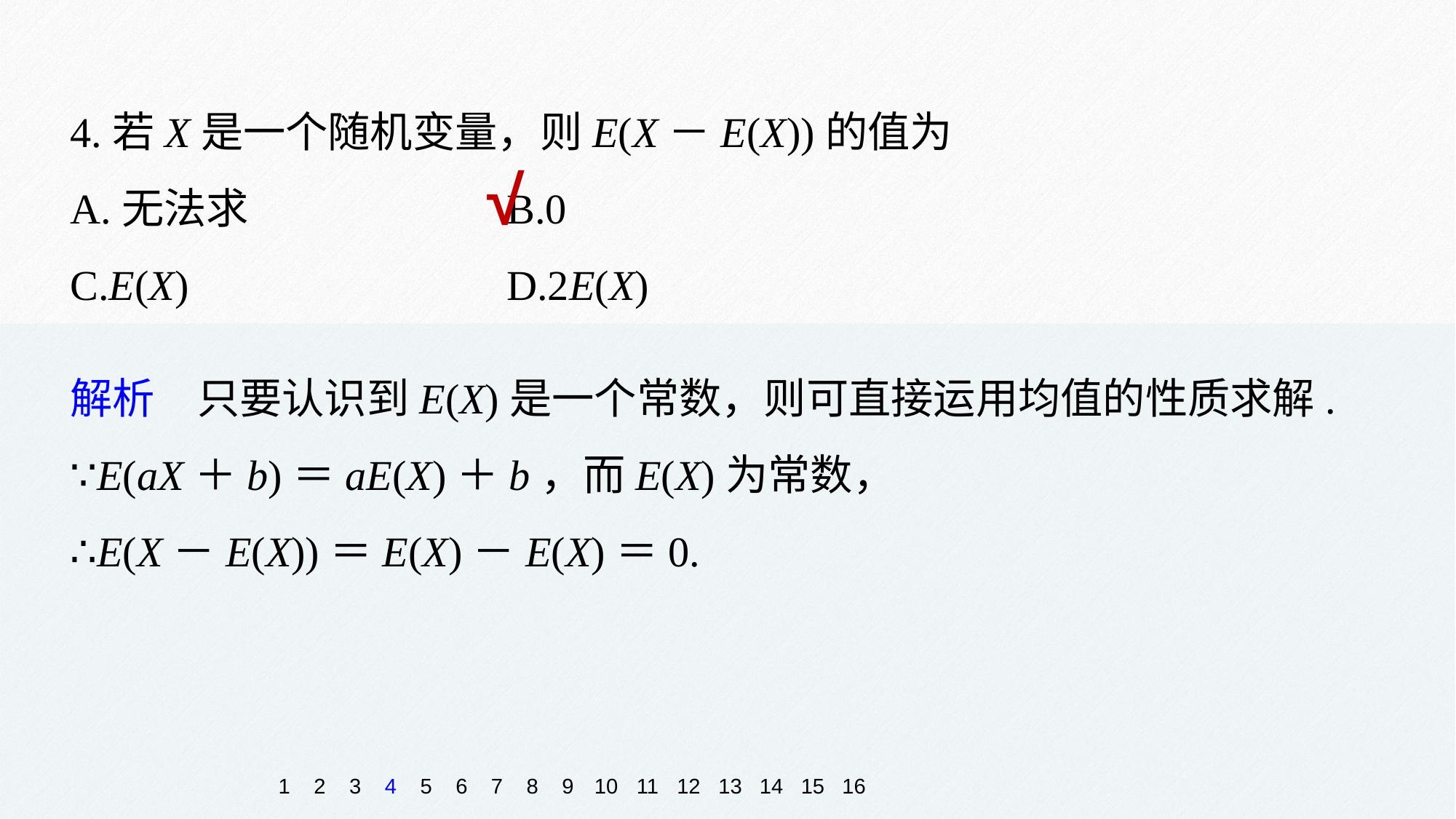

4.若X是一个随机变量，则E(X－E(X))的值为
A.无法求  			B.0
C.E(X)  			D.2E(X)
√
解析　只要认识到E(X)是一个常数，则可直接运用均值的性质求解.
∵E(aX＋b)＝aE(X)＋b，而E(X)为常数，
∴E(X－E(X))＝E(X)－E(X)＝0.
1
2
3
4
5
6
7
8
9
10
11
12
13
14
15
16